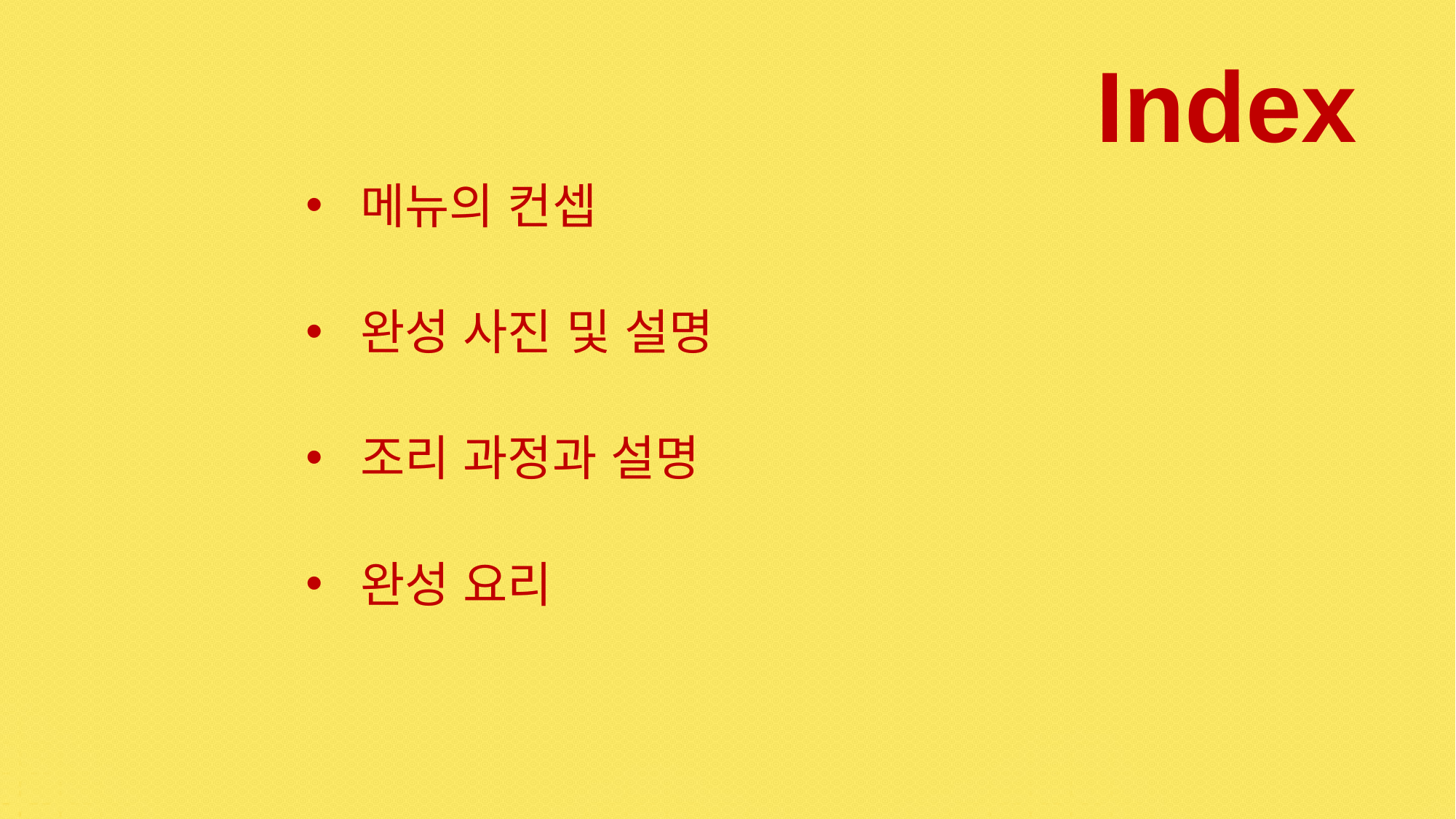

# Index

메뉴의 컨셉
완성 사진 및 설명
조리 과정과 설명
완성 요리